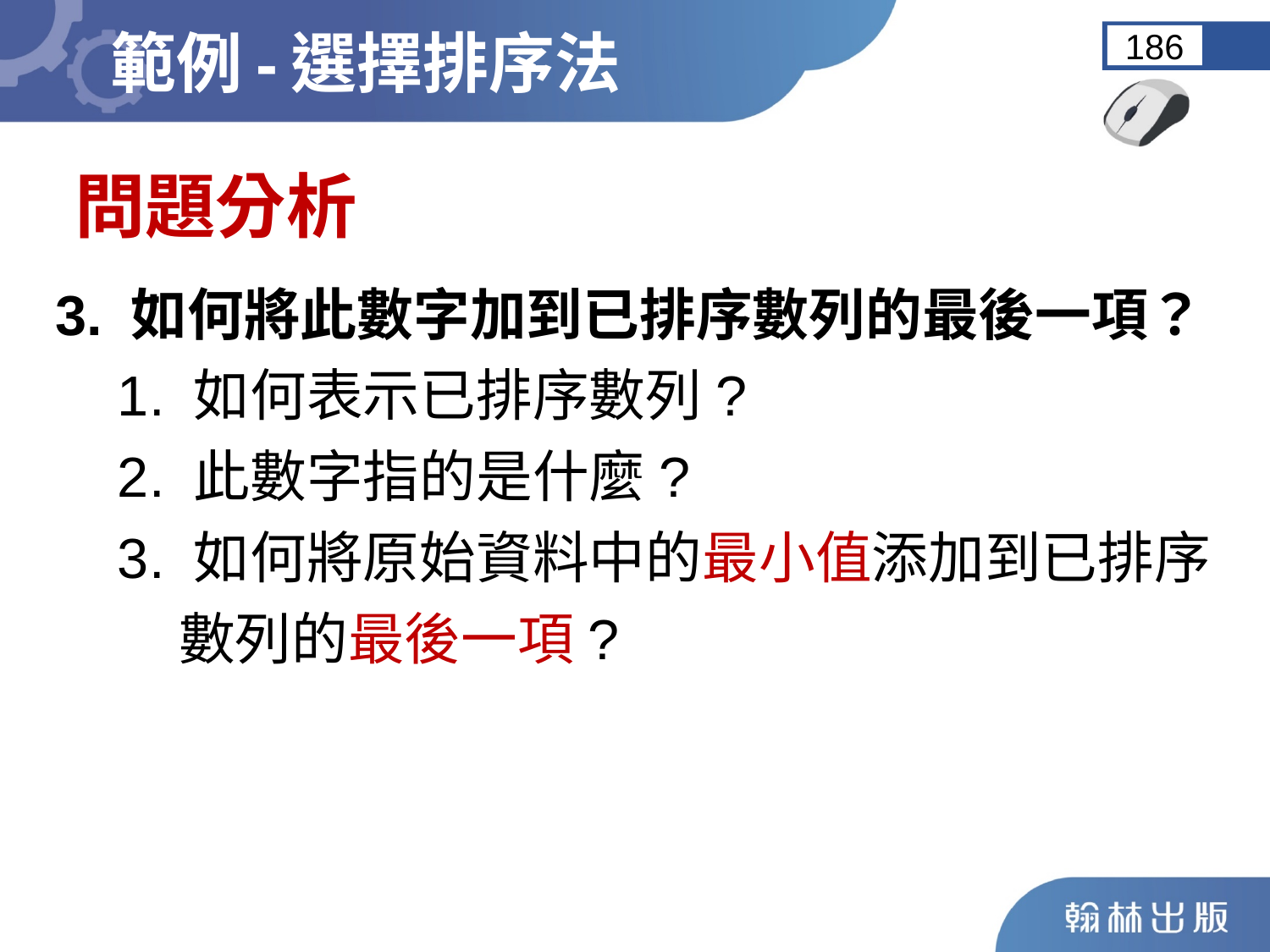

範例-選擇排序法

186
問題分析
3. 如何將此數字加到已排序數列的最後一項？
1. 如何表示已排序數列?
2. 此數字指的是什麼?
3. 如何將原始資料中的最小值添加到已排序數列的最後一項?